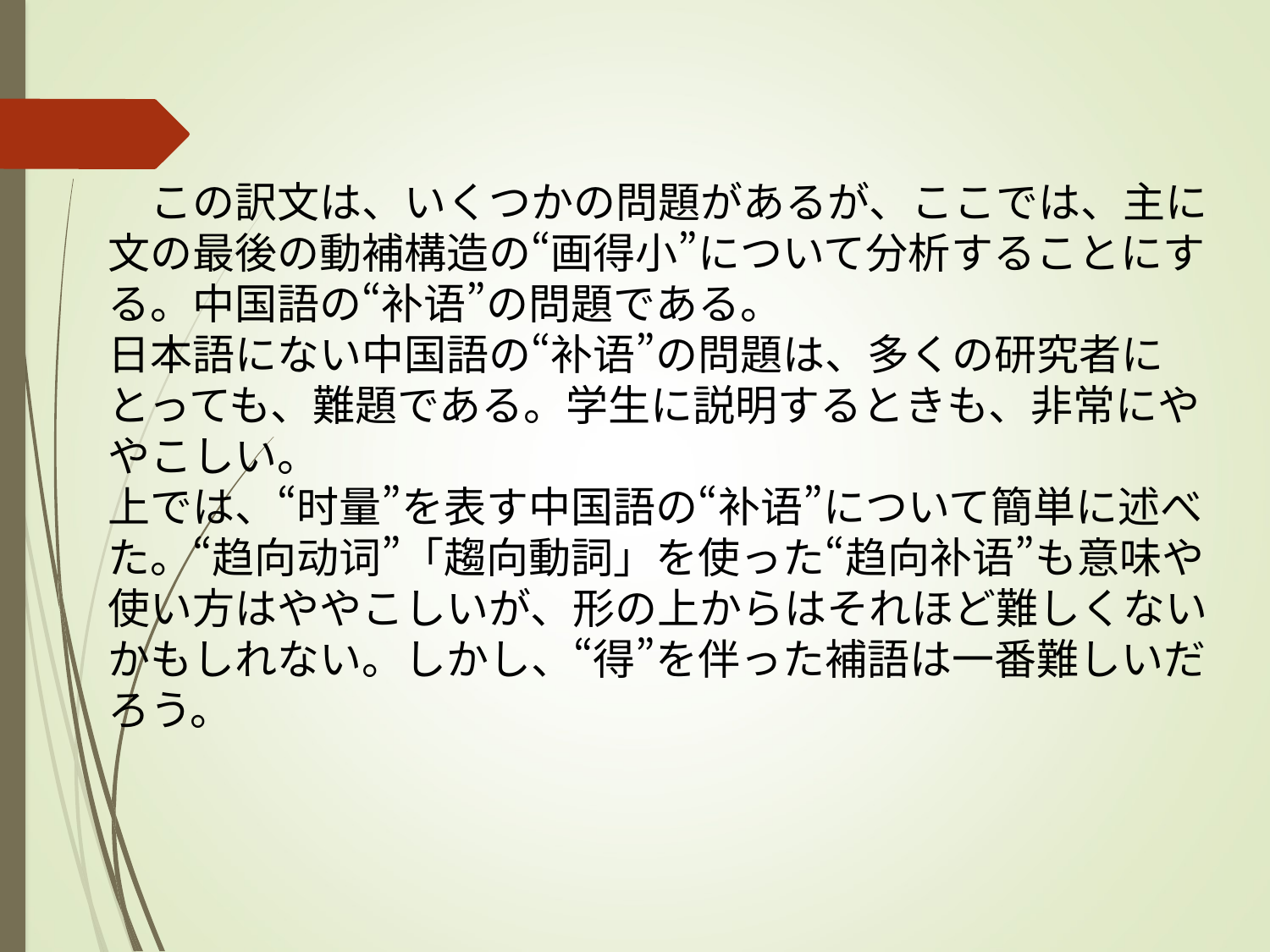

この訳文は、いくつかの問題があるが、ここでは、主に文の最後の動補構造の“画得小”について分析することにする。中国語の“补语”の問題である。
日本語にない中国語の“补语”の問題は、多くの研究者にとっても、難題である。学生に説明するときも、非常にややこしい。
上では、“时量”を表す中国語の“补语”について簡単に述べた。“趋向动词”「趨向動詞」を使った“趋向补语”も意味や使い方はややこしいが、形の上からはそれほど難しくないかもしれない。しかし、“得”を伴った補語は一番難しいだろう。